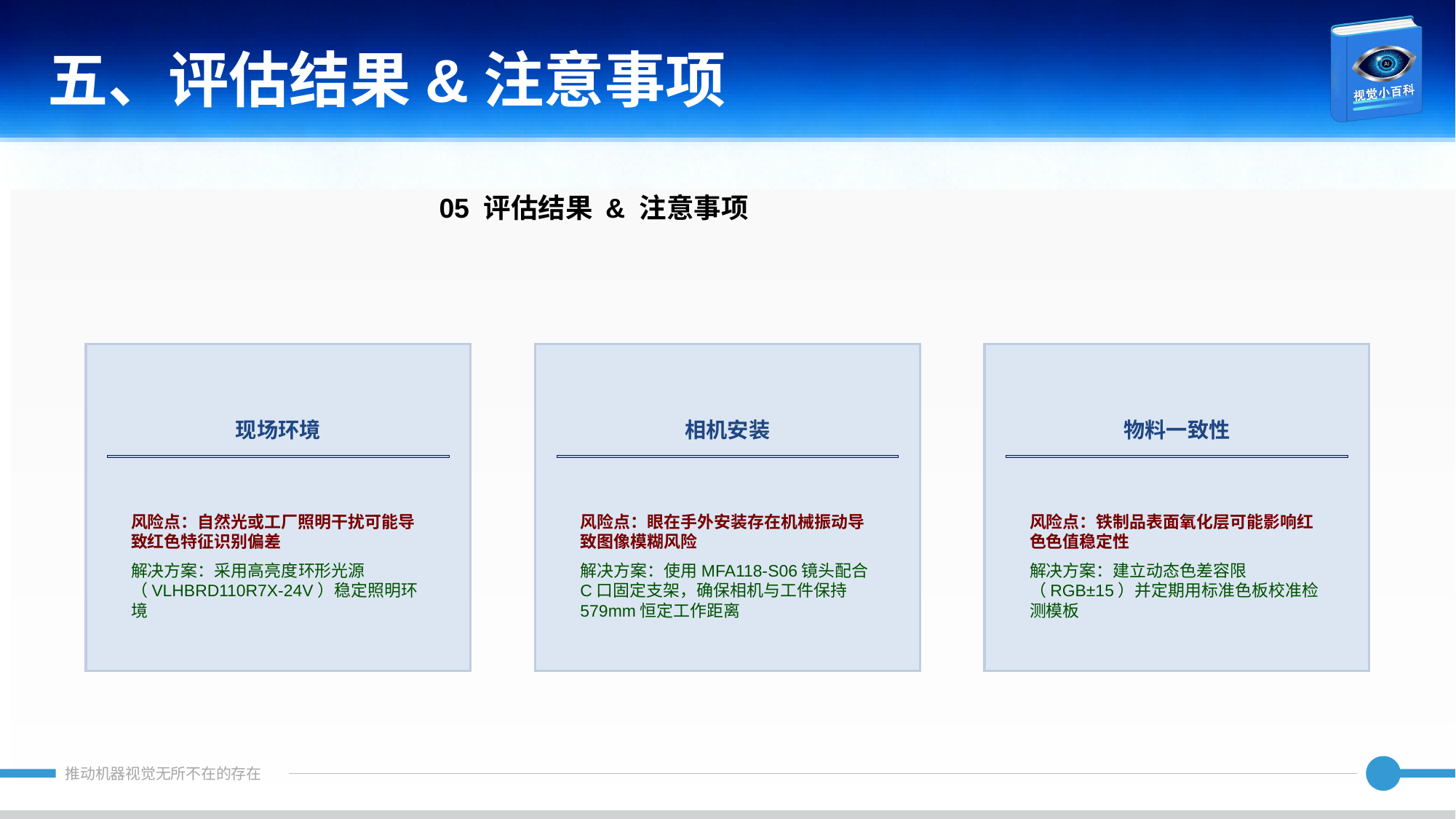

五、评估结果&注意事项

05 评估结果 & 注意事项

现场环境

相机安装

物料一致性

风险点：自然光或工厂照明干扰可能导致红色特征识别偏差
解决方案：采用高亮度环形光源（VLHBRD110R7X-24V）稳定照明环境

风险点：眼在手外安装存在机械振动导致图像模糊风险
解决方案：使用MFA118-S06镜头配合C口固定支架，确保相机与工件保持579mm恒定工作距离

风险点：铁制品表面氧化层可能影响红色色值稳定性
解决方案：建立动态色差容限（RGB±15）并定期用标准色板校准检测模板
11